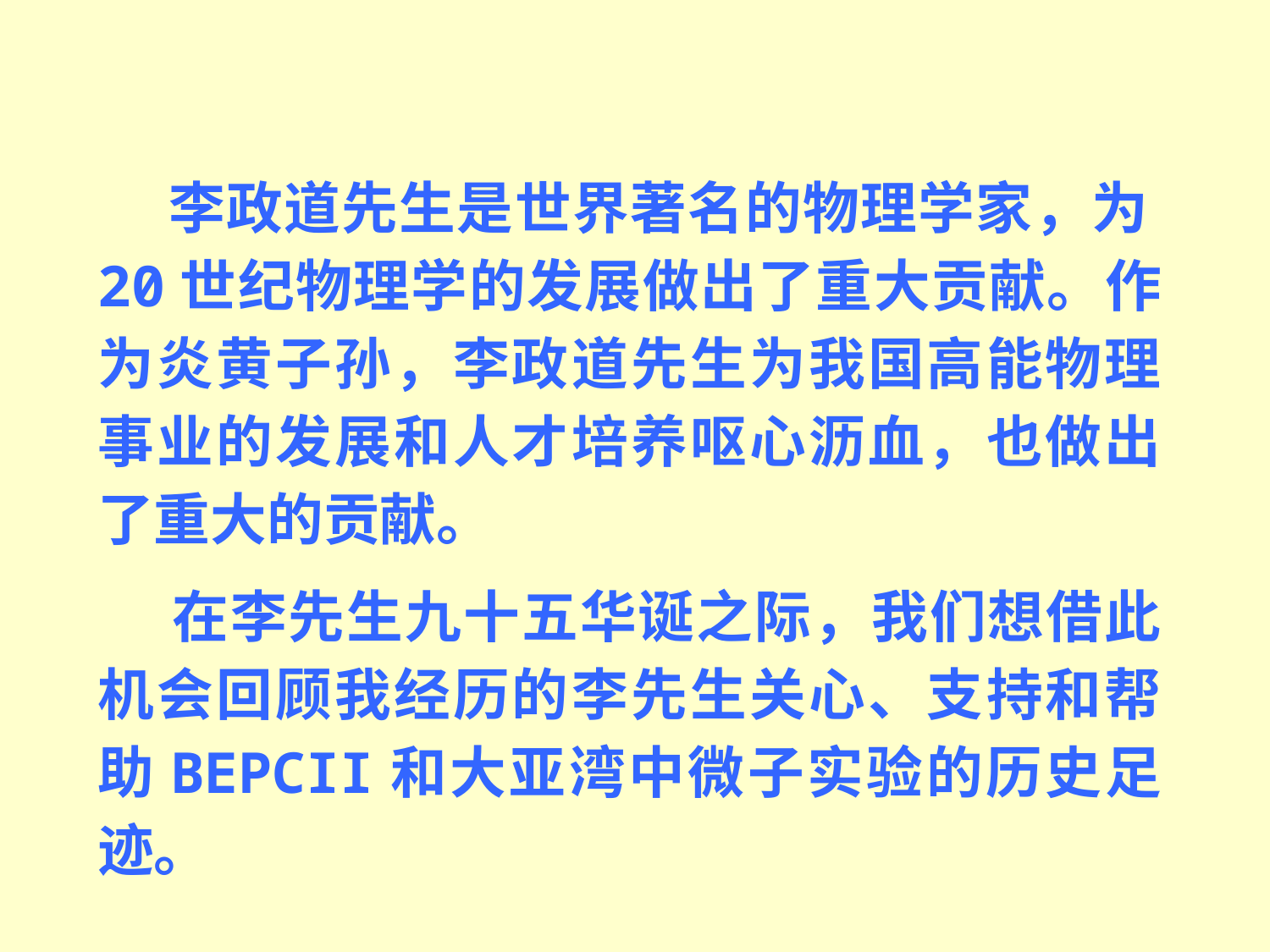

李政道先生是世界著名的物理学家，为20世纪物理学的发展做出了重大贡献。作为炎黄子孙，李政道先生为我国高能物理事业的发展和人才培养呕心沥血，也做出了重大的贡献。
    在李先生九十五华诞之际，我们想借此机会回顾我经历的李先生关心、支持和帮助BEPCII和大亚湾中微子实验的历史足迹。